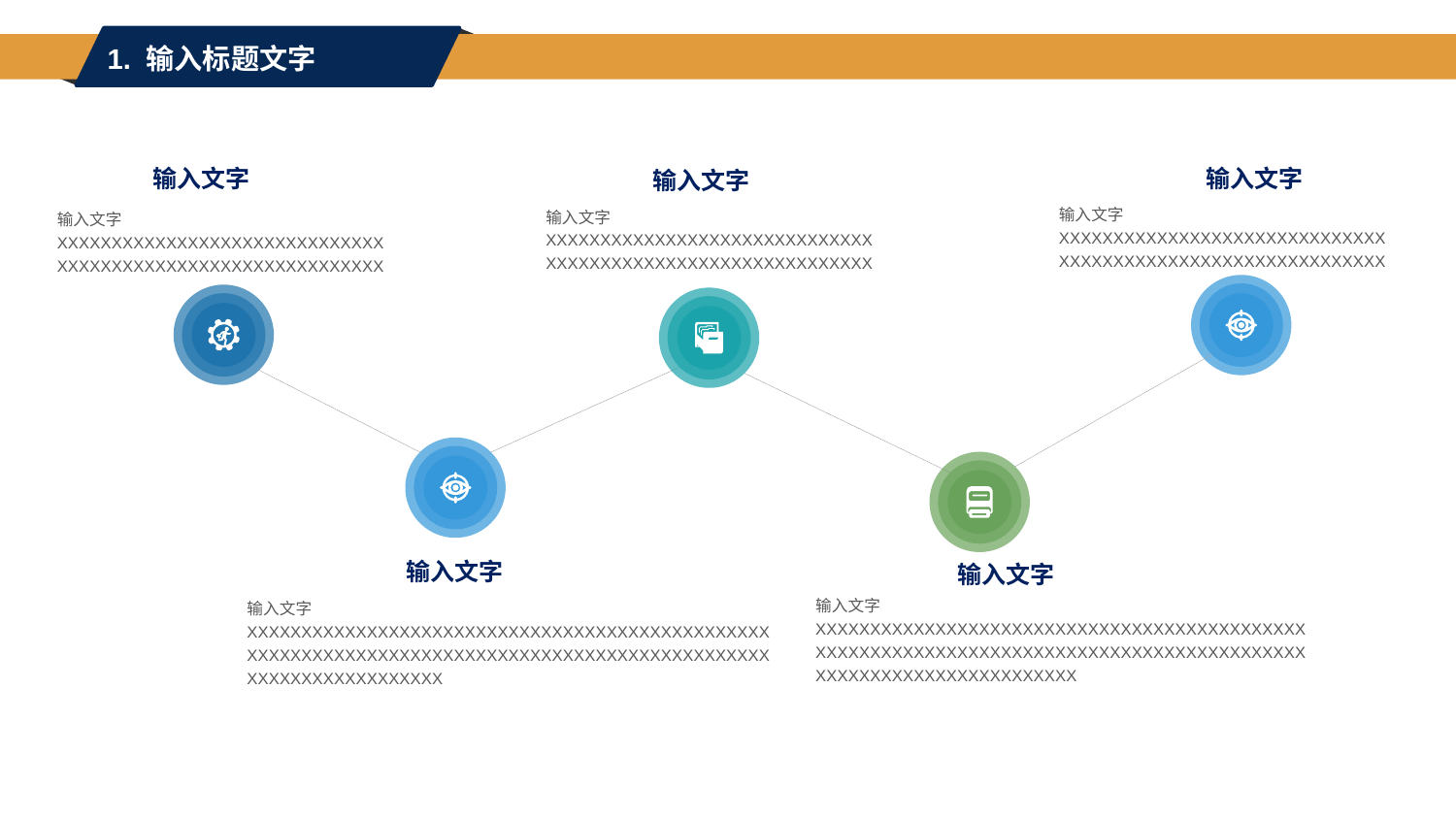

1. 输入标题文字

输入文字
输入文字
输入文字

输入文字XXXXXXXXXXXXXXXXXXXXXXXXXXXXXXXXXXXXXXXXXXXXXXXXXXXXXXXXXXXX
输入文字XXXXXXXXXXXXXXXXXXXXXXXXXXXXXXXXXXXXXXXXXXXXXXXXXXXXXXXXXXXX
输入文字XXXXXXXXXXXXXXXXXXXXXXXXXXXXXXXXXXXXXXXXXXXXXXXXXXXXXXXXXXXX

输入文字
输入文字
输入文字
XXXXXXXXXXXXXXXXXXXXXXXXXXXXXXXXXXXXXXXXXXXXXXXXXXXXXXXXXXXXXXXXXXXXXXXXXXXXXXXXXXXXXXXXXXXXXXXXXXXXXXXXXXXXXXXXXX
输入文字
XXXXXXXXXXXXXXXXXXXXXXXXXXXXXXXXXXXXXXXXXXXXXXXXXXXXXXXXXXXXXXXXXXXXXXXXXXXXXXXXXXXXXXXXXXXXXXXXXXXXXXXXXXXXXXXXXX